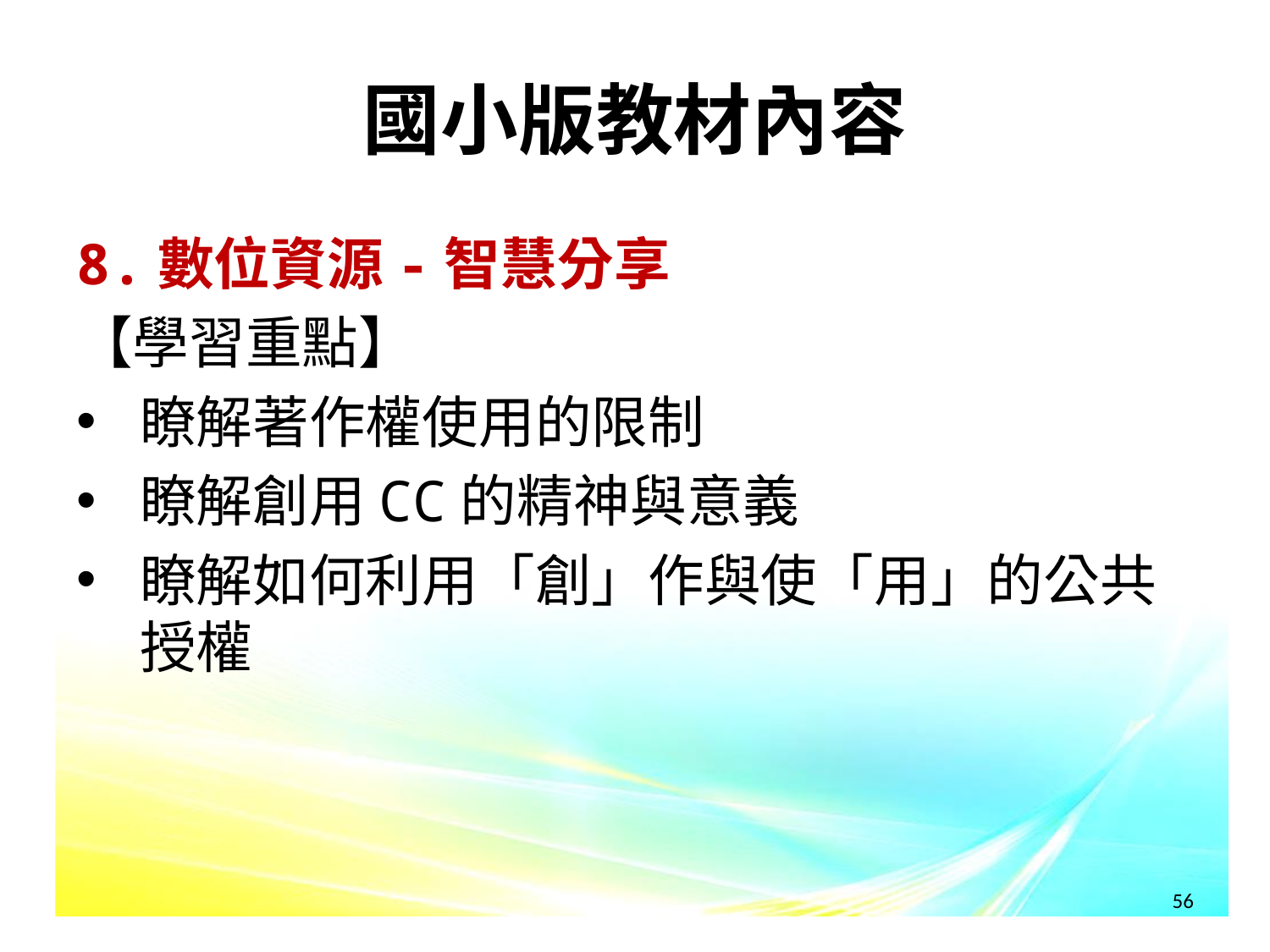

# 國小版教材內容
8.數位資源-智慧分享
【學習重點】
瞭解著作權使用的限制
瞭解創用CC的精神與意義
瞭解如何利用「創」作與使「用」的公共授權

56